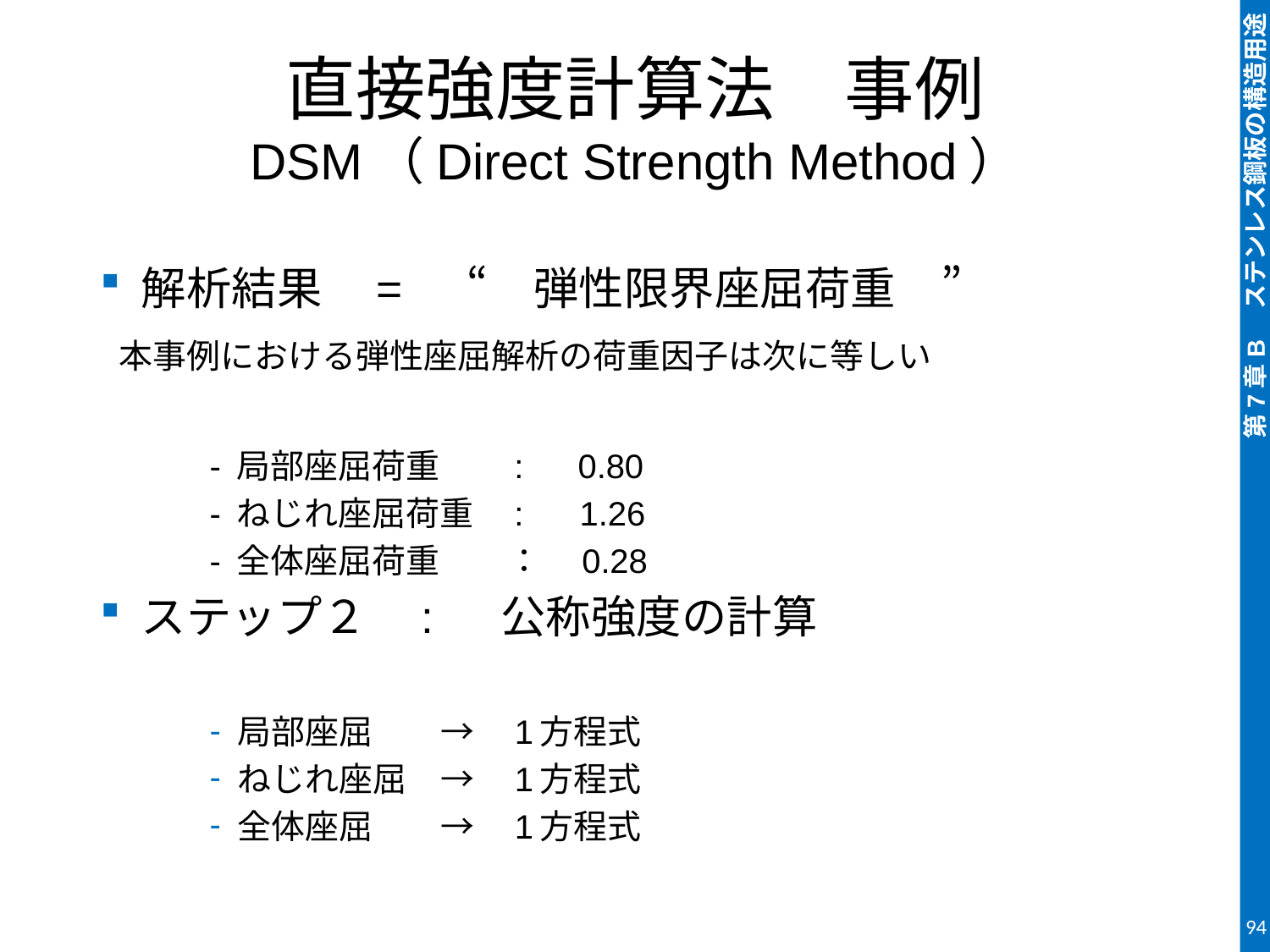

# 直接強度計算法　事例 DSM（Direct Strength Method）
解析結果　=　 “　弾性限界座屈荷重　”
 本事例における弾性座屈解析の荷重因子は次に等しい

- 局部座屈荷重　　:　 0.80
- ねじれ座屈荷重　: 　1.26
- 全体座屈荷重　　：　0.28
ステップ２　: 　公称強度の計算

局部座屈　　→　1方程式
ねじれ座屈　→　1方程式
全体座屈　　→　1方程式
94